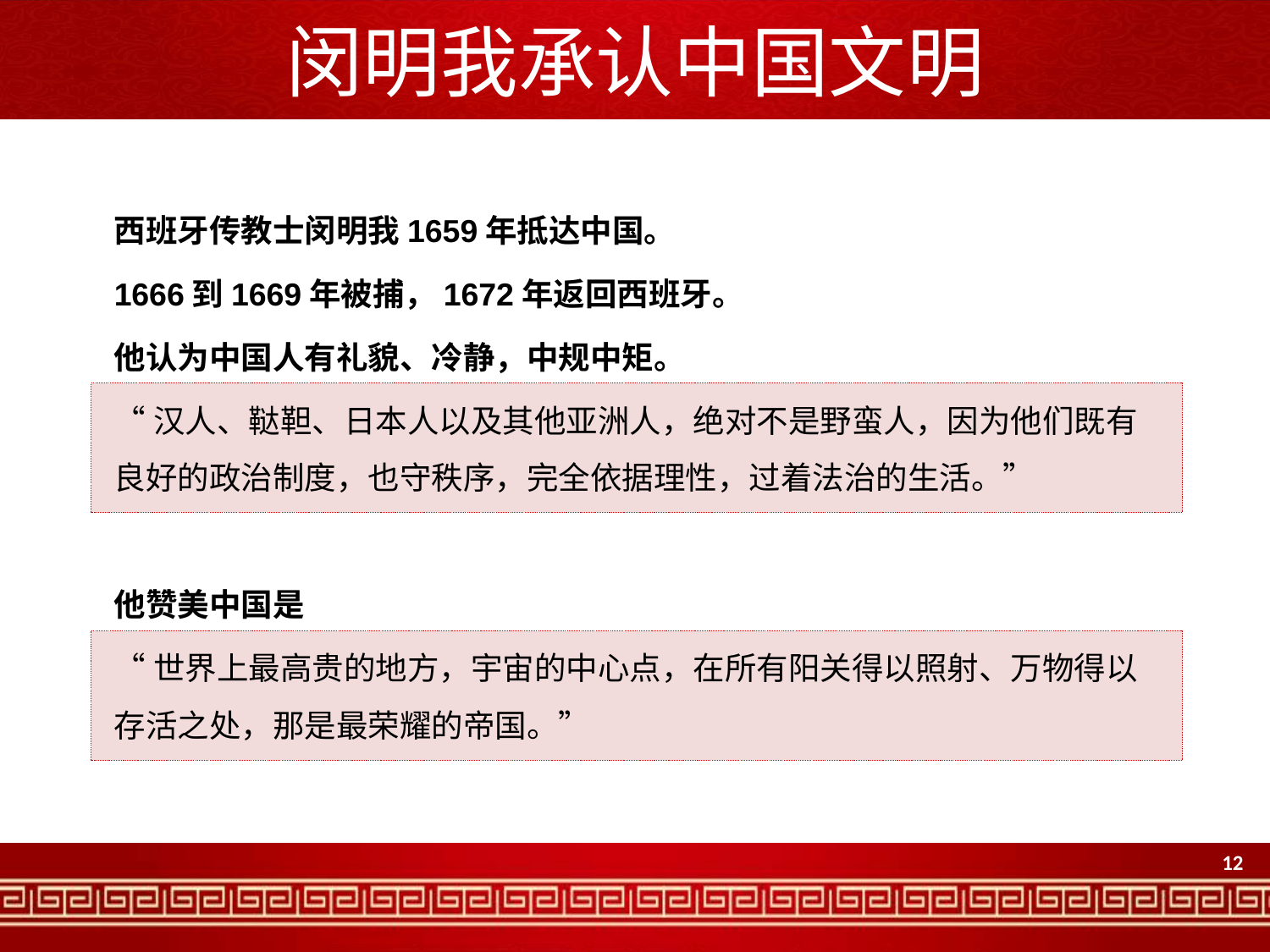

# 闵明我承认中国文明
西班牙传教士闵明我1659年抵达中国。
1666到1669年被捕，1672年返回西班牙。
他认为中国人有礼貌、冷静，中规中矩。
“汉人、鞑靼、日本人以及其他亚洲人，绝对不是野蛮人，因为他们既有良好的政治制度，也守秩序，完全依据理性，过着法治的生活。”

他赞美中国是
“世界上最高贵的地方，宇宙的中心点，在所有阳关得以照射、万物得以存活之处，那是最荣耀的帝国。”